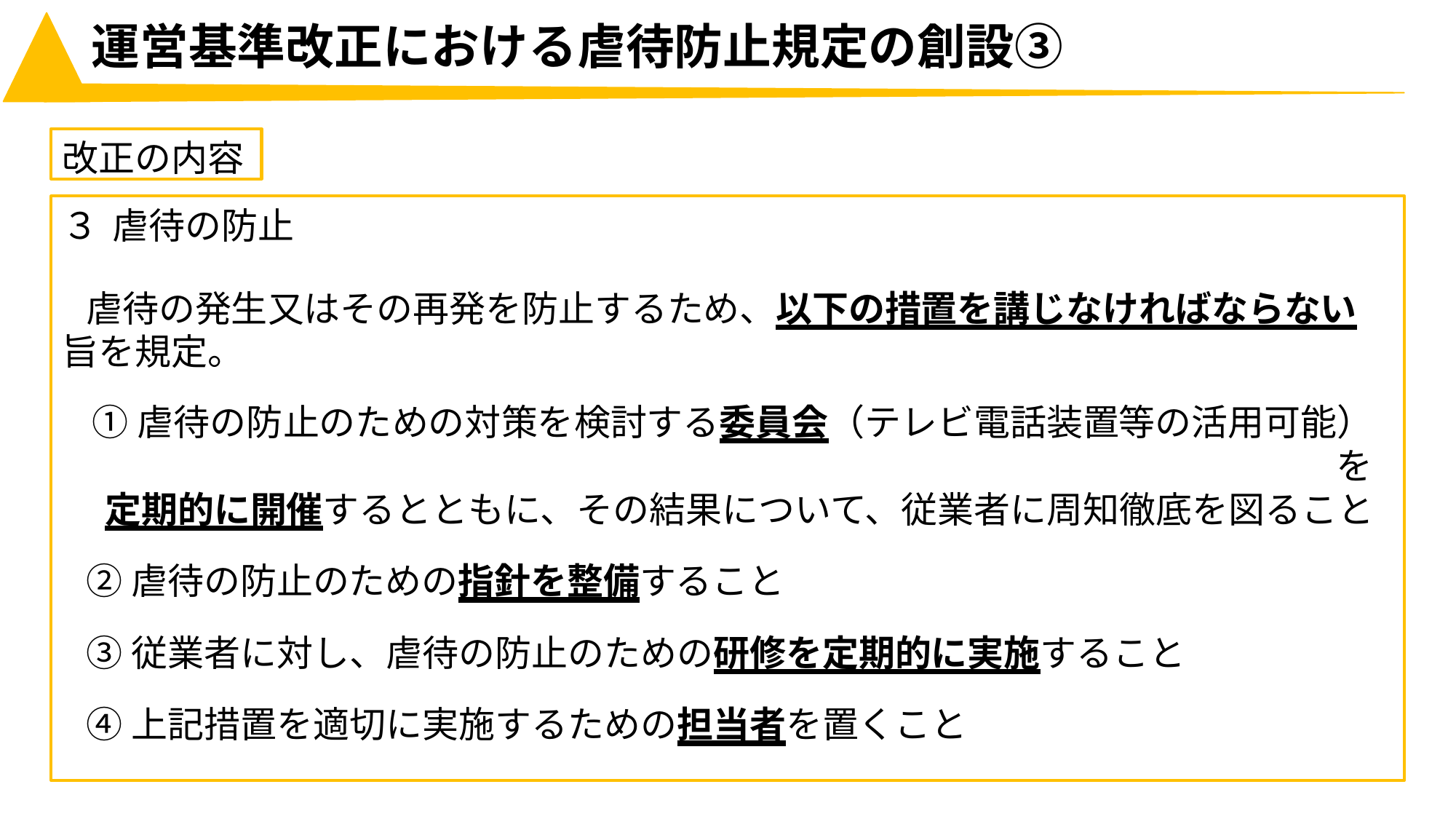

# 運営基準改正における虐待防止規定の創設③
改正の内容

３	虐待の防止

虐待の発生又はその再発を防止するため、以下の措置を講じなければならない 旨を規定。

①虐待の防止のための対策を検討する委員会（テレビ電話装置等の活用可能）を
定期的に開催するとともに、その結果について、従業者に周知徹底を図ること

②虐待の防止のための指針を整備すること

③従業者に対し、虐待の防止のための研修を定期的に実施すること

④上記措置を適切に実施するための担当者を置くこと